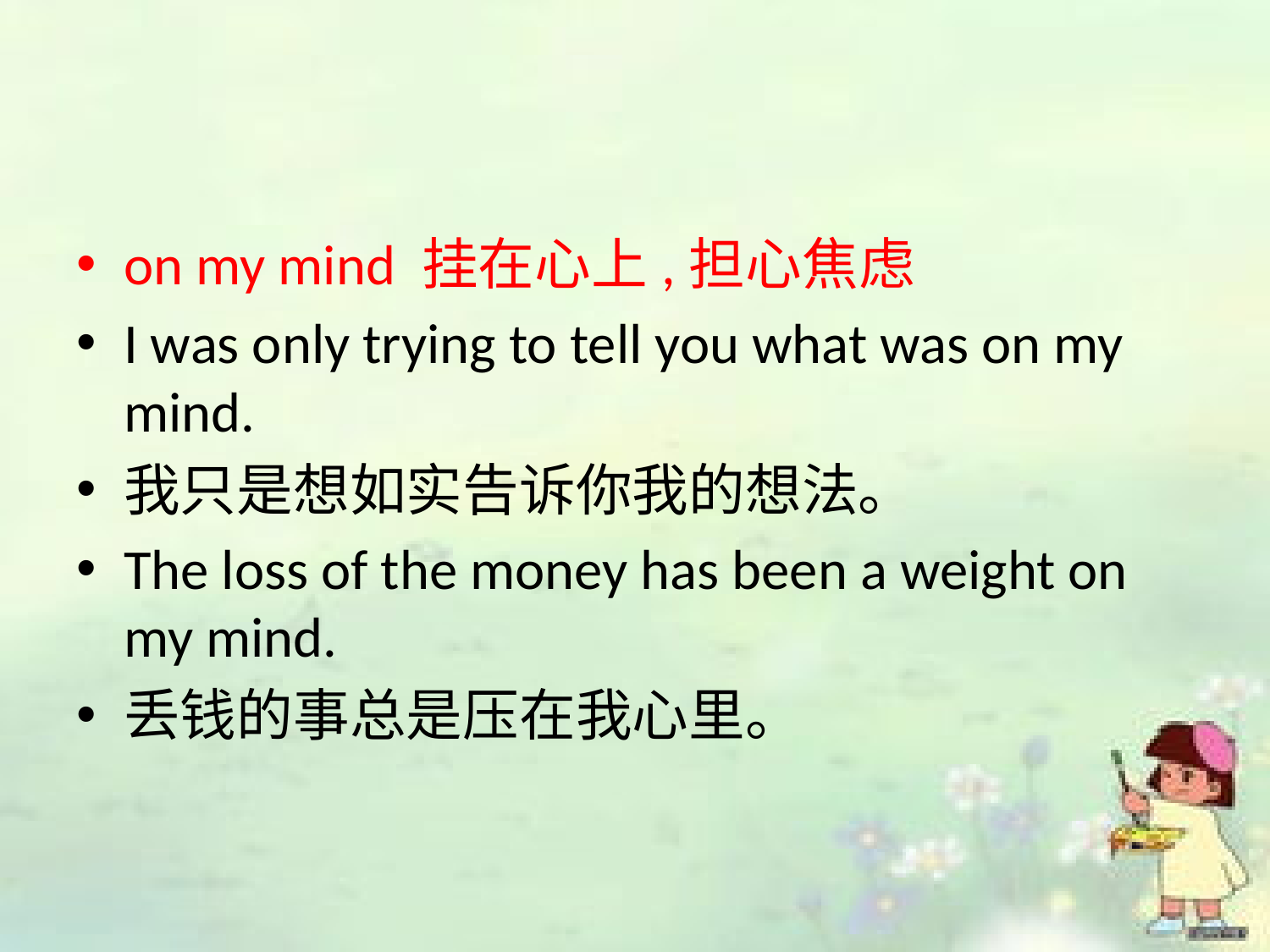

#
on my mind 挂在心上,担心焦虑
I was only trying to tell you what was on my mind.
我只是想如实告诉你我的想法。
The loss of the money has been a weight on my mind.
丢钱的事总是压在我心里。